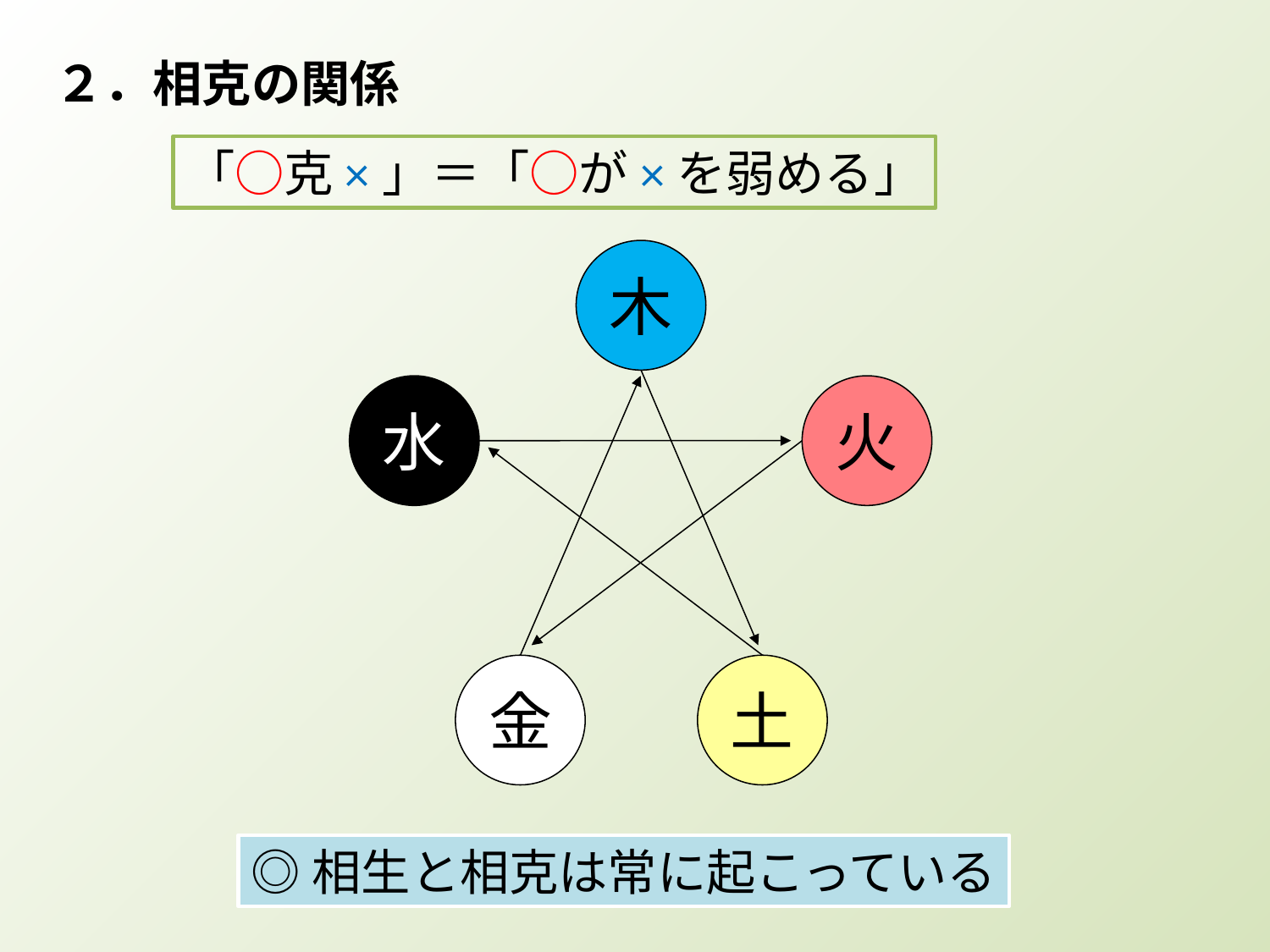

２．相克の関係
「○克×」＝「○が×を弱める」
木
水
火
金
土
◎相生と相克は常に起こっている